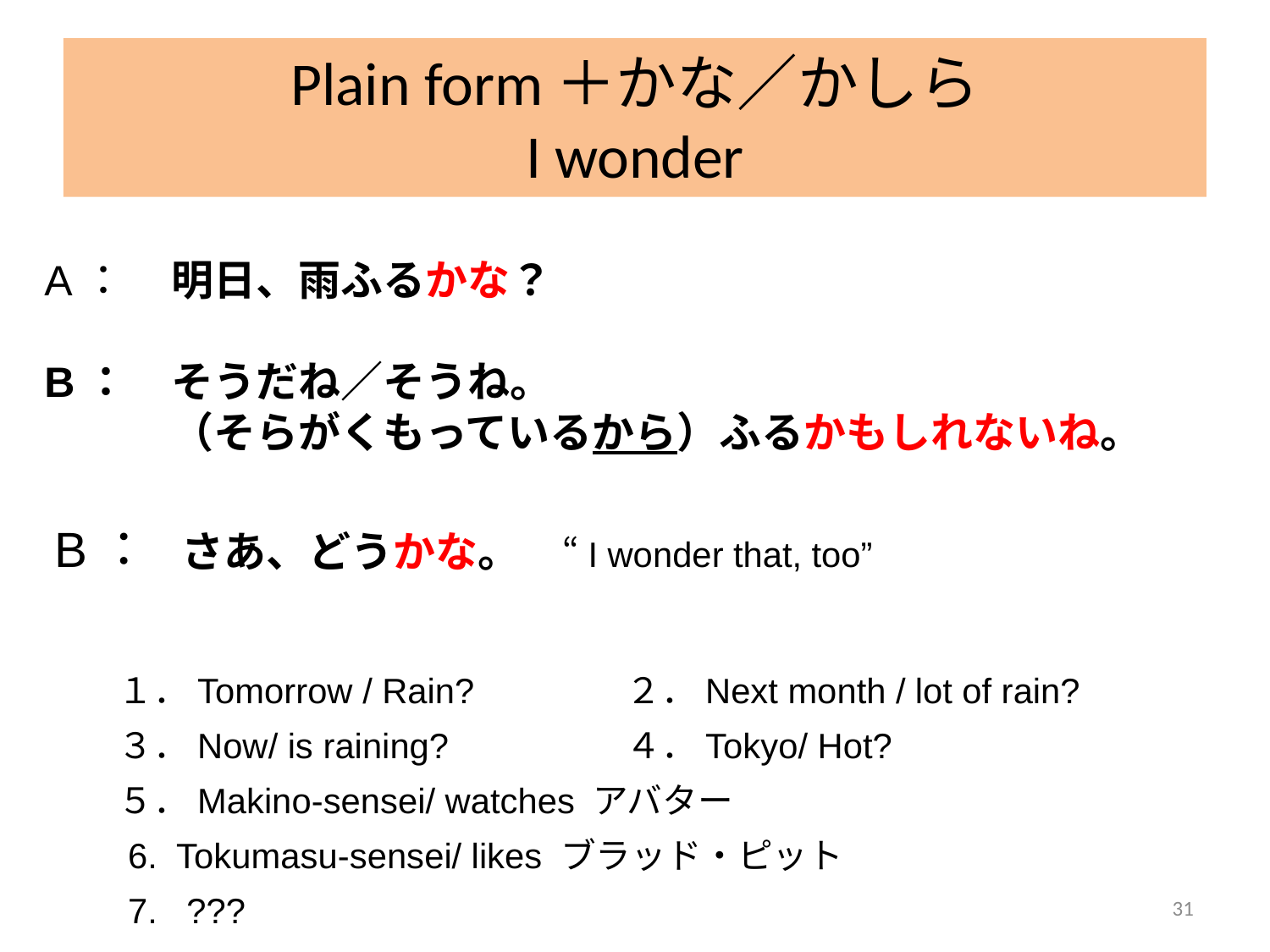

Plain form＋かな／かしら
I wonder
A：	明日、雨ふるかな？

B：	そうだね／そうね。
	（そらがくもっているから）ふるかもしれないね。

B：	さあ、どうかな。	“I wonder that, too”

１．Tomorrow / Rain?		２．Next month / lot of rain?
３．Now/ is raining?		４．Tokyo/ Hot?
５．Makino-sensei/ watches アバター
 6.  Tokumasu-sensei/ likes ブラッド・ピット
 7.   ???
31